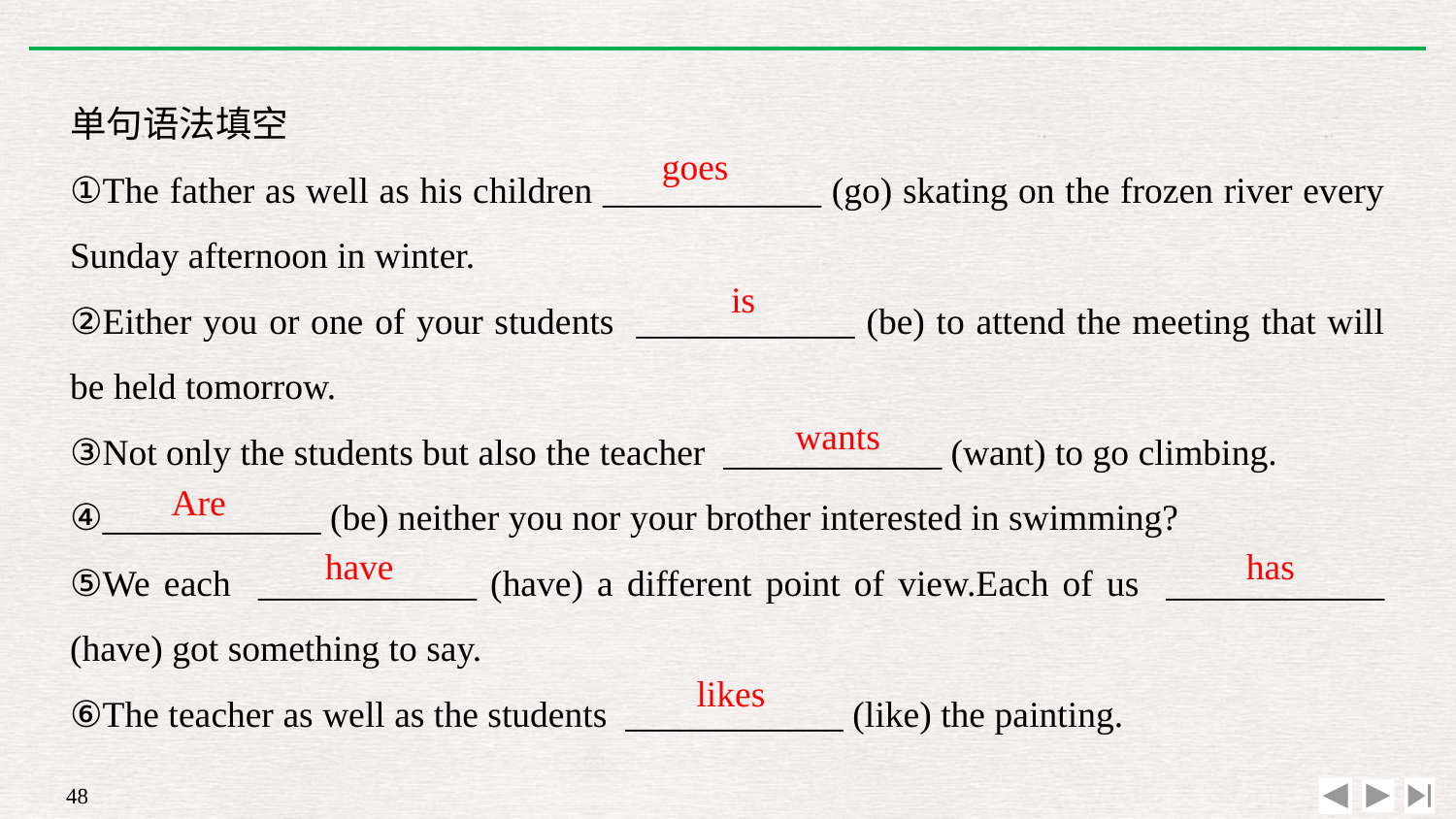

单句语法填空
①The father as well as his children ____________ (go) skating on the frozen river every Sunday afternoon in winter.
②Either you or one of your students  ____________ (be) to attend the meeting that will be held tomorrow.
③Not only the students but also the teacher  ____________ (want) to go climbing.
④____________ (be) neither you nor your brother interested in swimming?
⑤We each  ____________ (have) a different point of view.Each of us  ____________ (have) got something to say.
⑥The teacher as well as the students  ____________ (like) the painting.
goes
is
wants
Are
have
has
likes